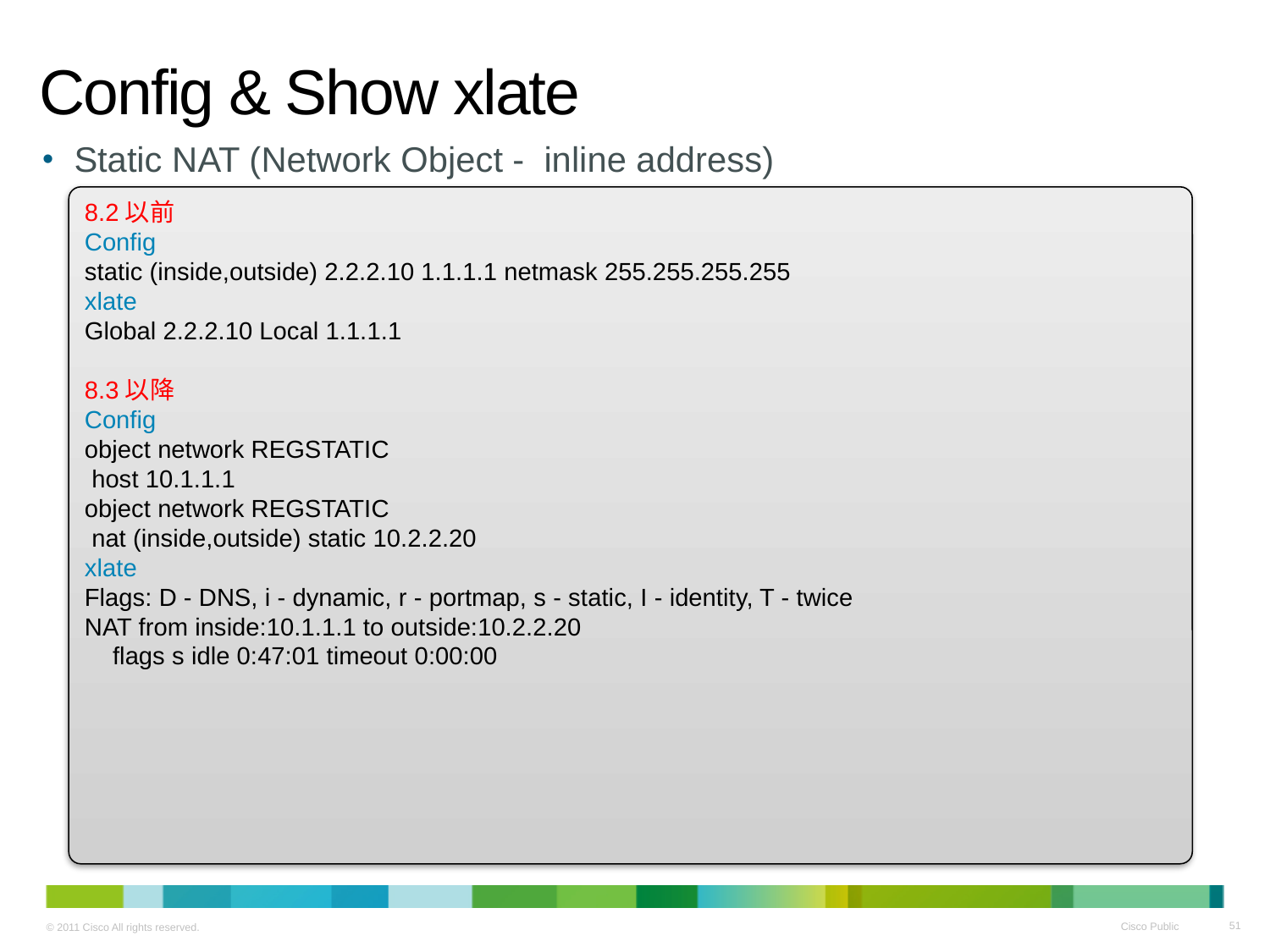

# Config & Show xlate
Static NAT (Network Object -  inline address)
8.2以前
Config
static (inside,outside) 2.2.2.10 1.1.1.1 netmask 255.255.255.255
xlate
Global 2.2.2.10 Local 1.1.1.1

8.3以降
Config
object network REGSTATIC
 host 10.1.1.1
object network REGSTATIC
 nat (inside,outside) static 10.2.2.20
xlate
Flags: D - DNS, i - dynamic, r - portmap, s - static, I - identity, T - twice
NAT from inside:10.1.1.1 to outside:10.2.2.20
    flags s idle 0:47:01 timeout 0:00:00